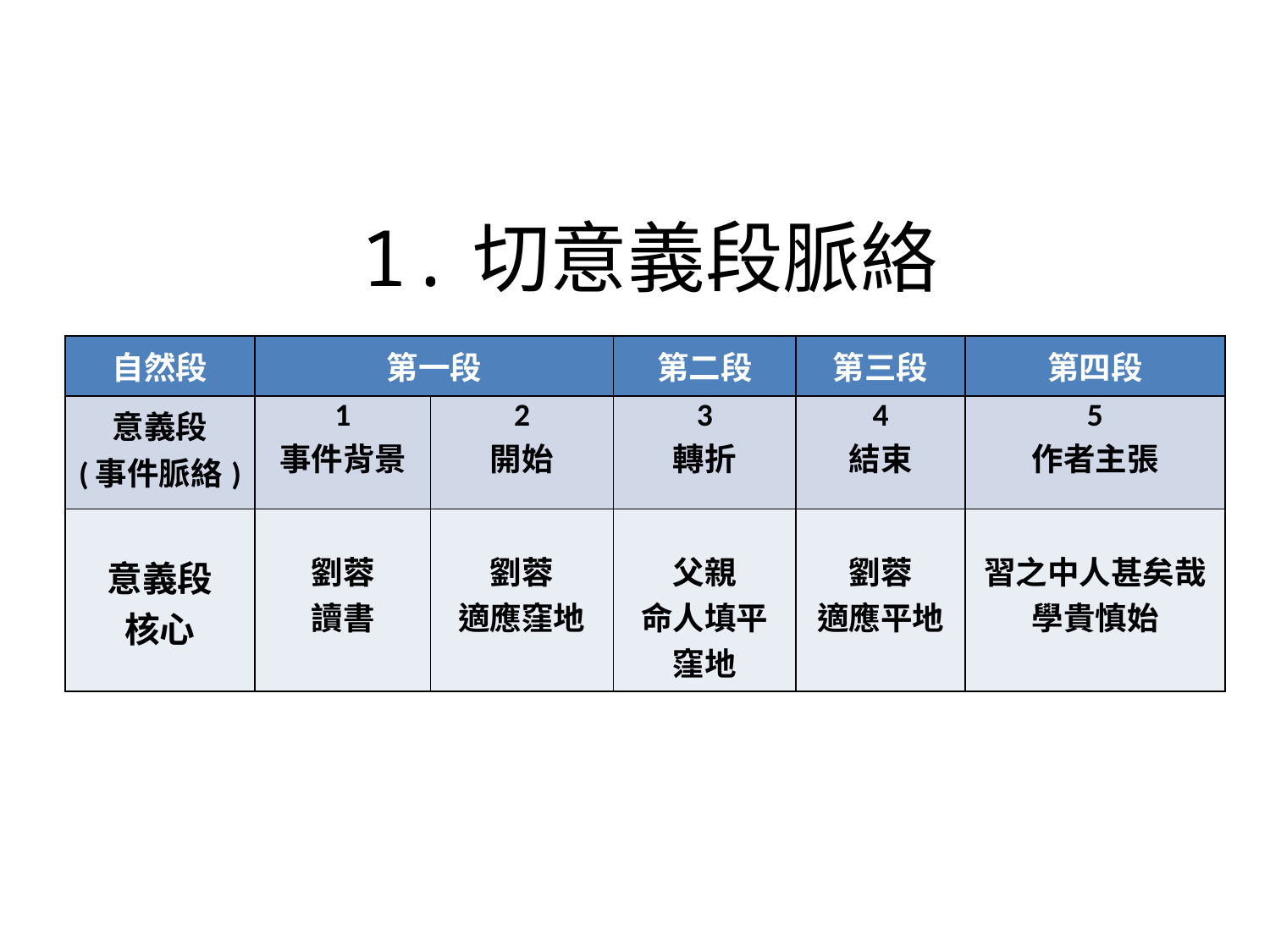

# 1.切意義段脈絡
| 自然段 | 第一段 |  | 第二段 | 第三段 | 第四段 |
| --- | --- | --- | --- | --- | --- |
| 意義段 (事件脈絡) | 1 事件背景 | 2 開始 | 3 轉折 | 4 結束 | 5 作者主張 |
| 意義段 核心 | 劉蓉 讀書 | 劉蓉 適應窪地 | 父親 命人填平窪地 | 劉蓉 適應平地 | 習之中人甚矣哉 學貴慎始 |